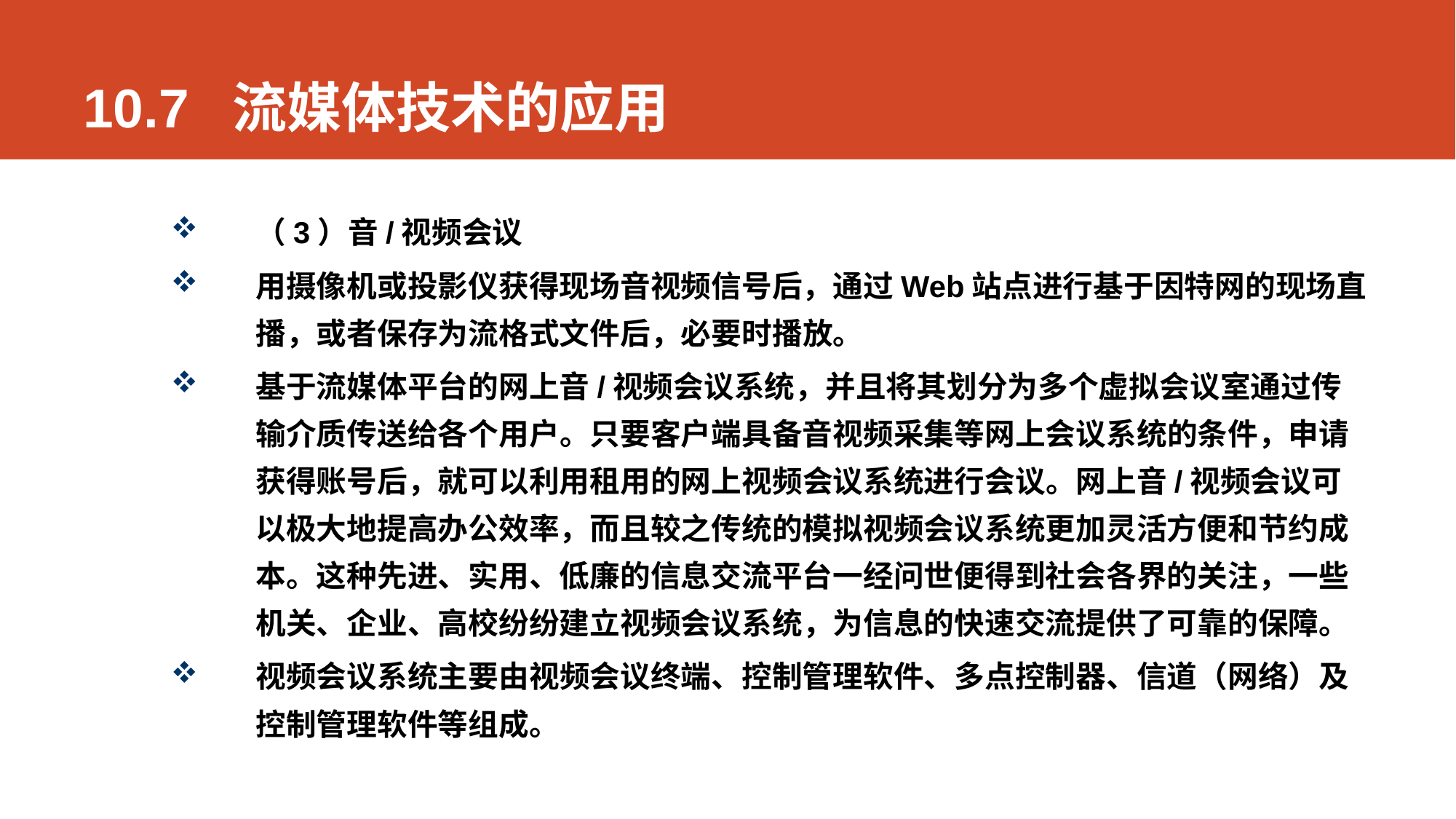

# 10.7  流媒体技术的应用
（3）音/视频会议
用摄像机或投影仪获得现场音视频信号后，通过Web站点进行基于因特网的现场直播，或者保存为流格式文件后，必要时播放。
基于流媒体平台的网上音/视频会议系统，并且将其划分为多个虚拟会议室通过传输介质传送给各个用户。只要客户端具备音视频采集等网上会议系统的条件，申请获得账号后，就可以利用租用的网上视频会议系统进行会议。网上音/视频会议可以极大地提高办公效率，而且较之传统的模拟视频会议系统更加灵活方便和节约成本。这种先进、实用、低廉的信息交流平台一经问世便得到社会各界的关注，一些机关、企业、高校纷纷建立视频会议系统，为信息的快速交流提供了可靠的保障。
视频会议系统主要由视频会议终端、控制管理软件、多点控制器、信道（网络）及控制管理软件等组成。